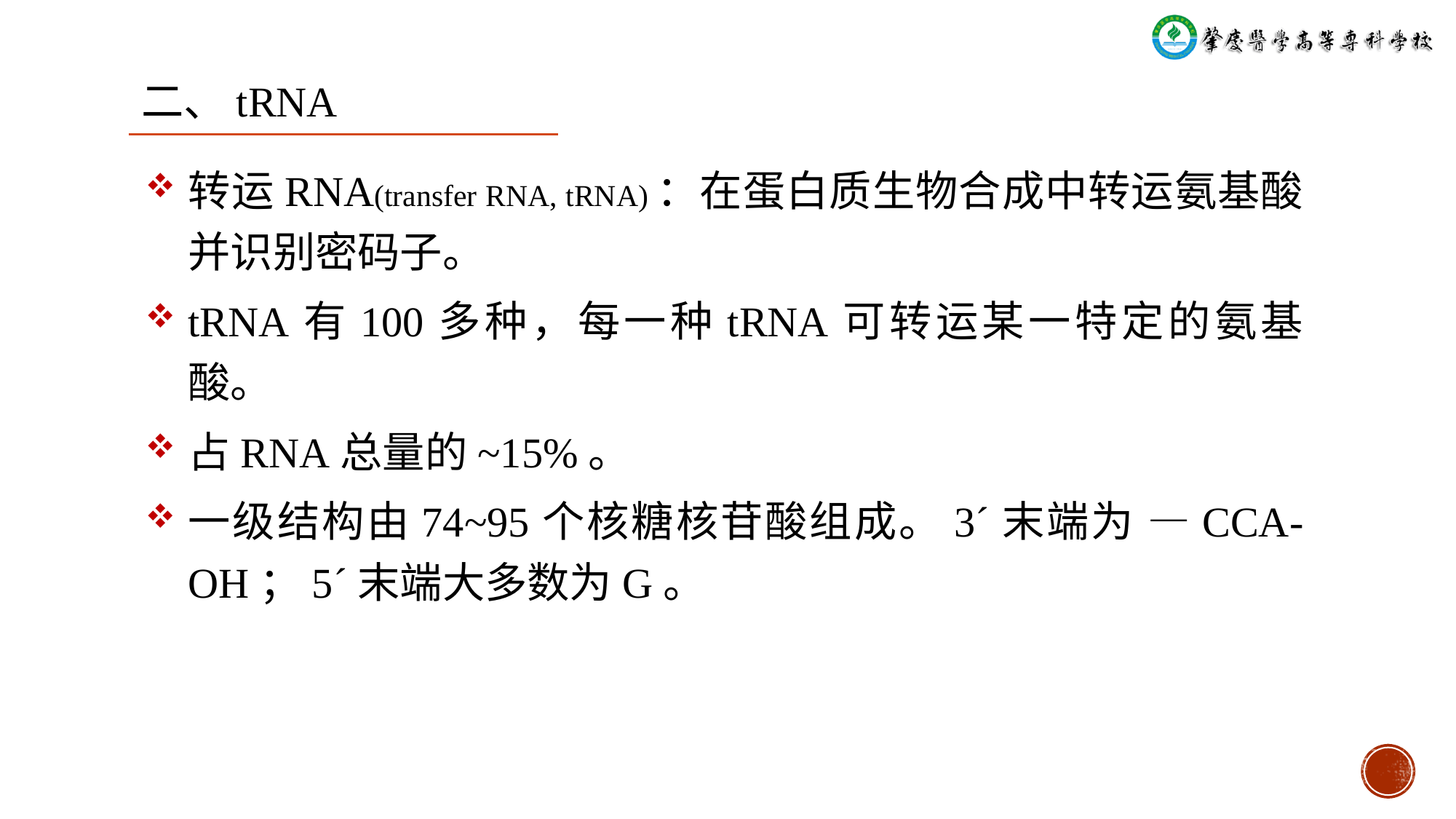

二、tRNA
转运RNA(transfer RNA, tRNA)：在蛋白质生物合成中转运氨基酸并识别密码子。
tRNA有100多种，每一种tRNA可转运某一特定的氨基酸。
占RNA总量的~15%。
一级结构由74~95个核糖核苷酸组成。3´末端为 —CCA-OH；5´末端大多数为G。